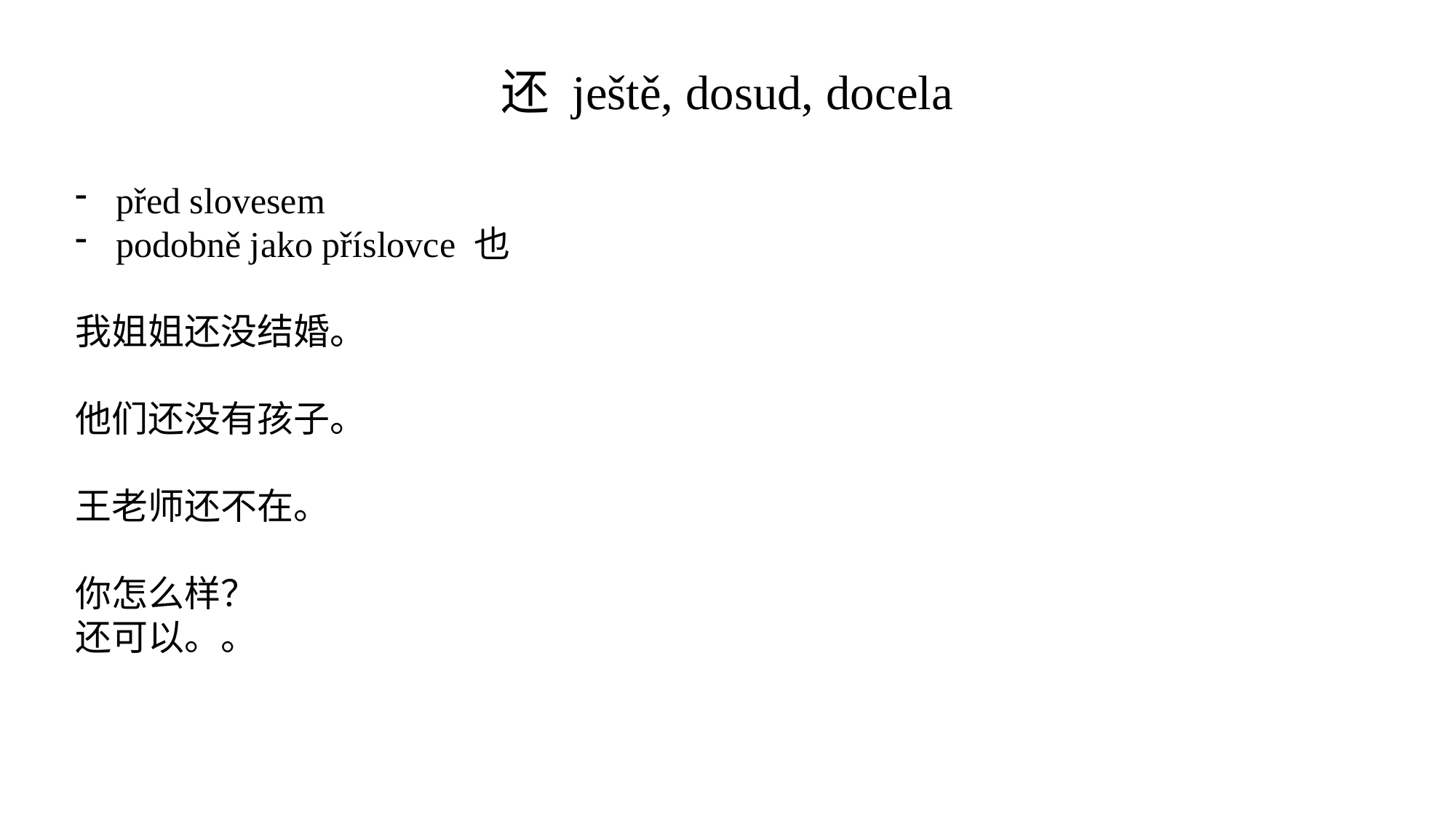

还 ještě, dosud, docela

před slovesem
podobně jako příslovce 也

我姐姐还没结婚。

他们还没有孩子。

王老师还不在。

你怎么样？
还可以。。